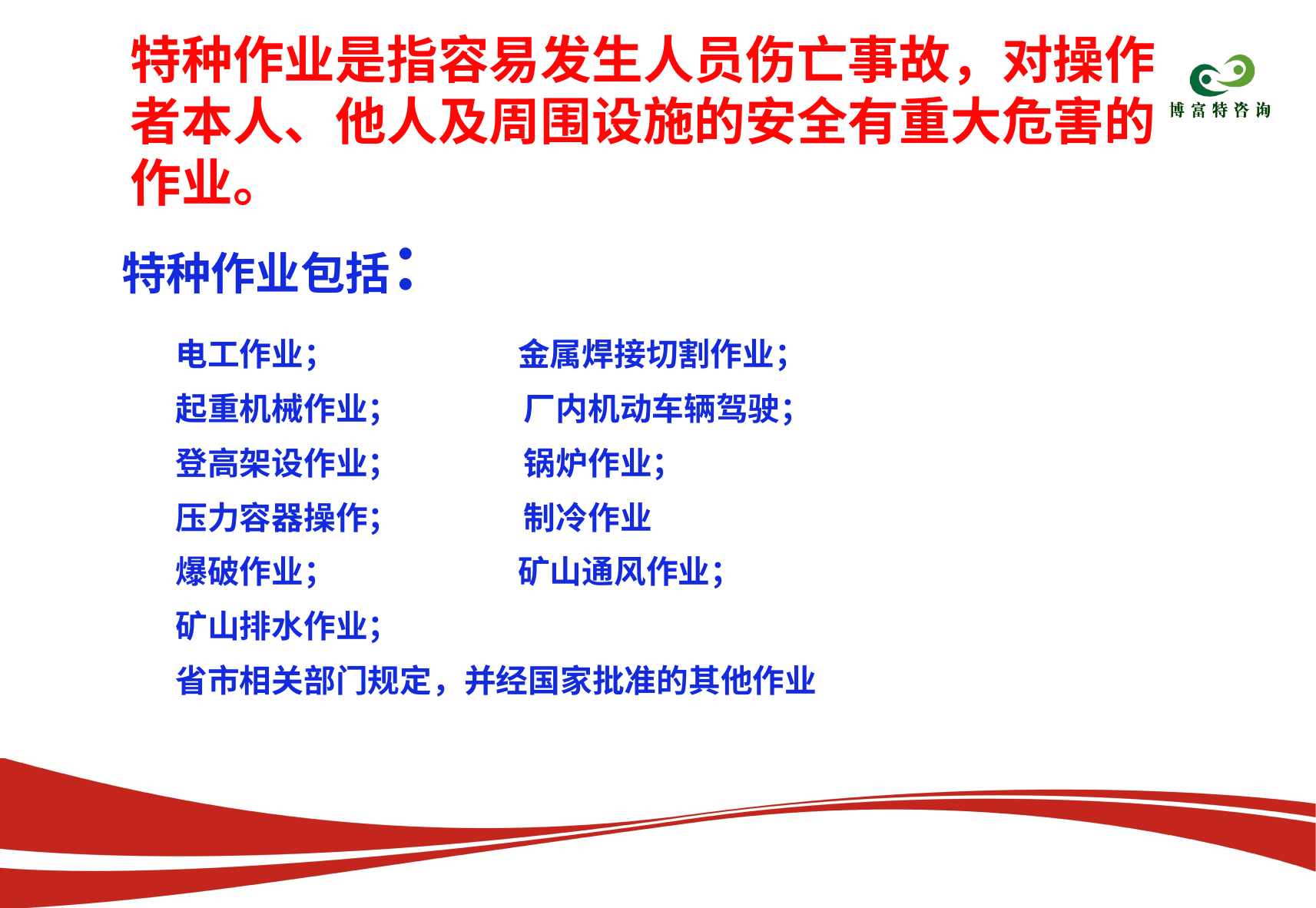

3
特种作业是指容易发生人员伤亡事故，对操作者本人、他人及周围设施的安全有重大危害的作业。
特种作业包括：
电工作业；                         金属焊接切割作业；
起重机械作业；                 厂内机动车辆驾驶；
登高架设作业；                 锅炉作业；
压力容器操作；                 制冷作业
爆破作业；                         矿山通风作业；
矿山排水作业；
省市相关部门规定，并经国家批准的其他作业